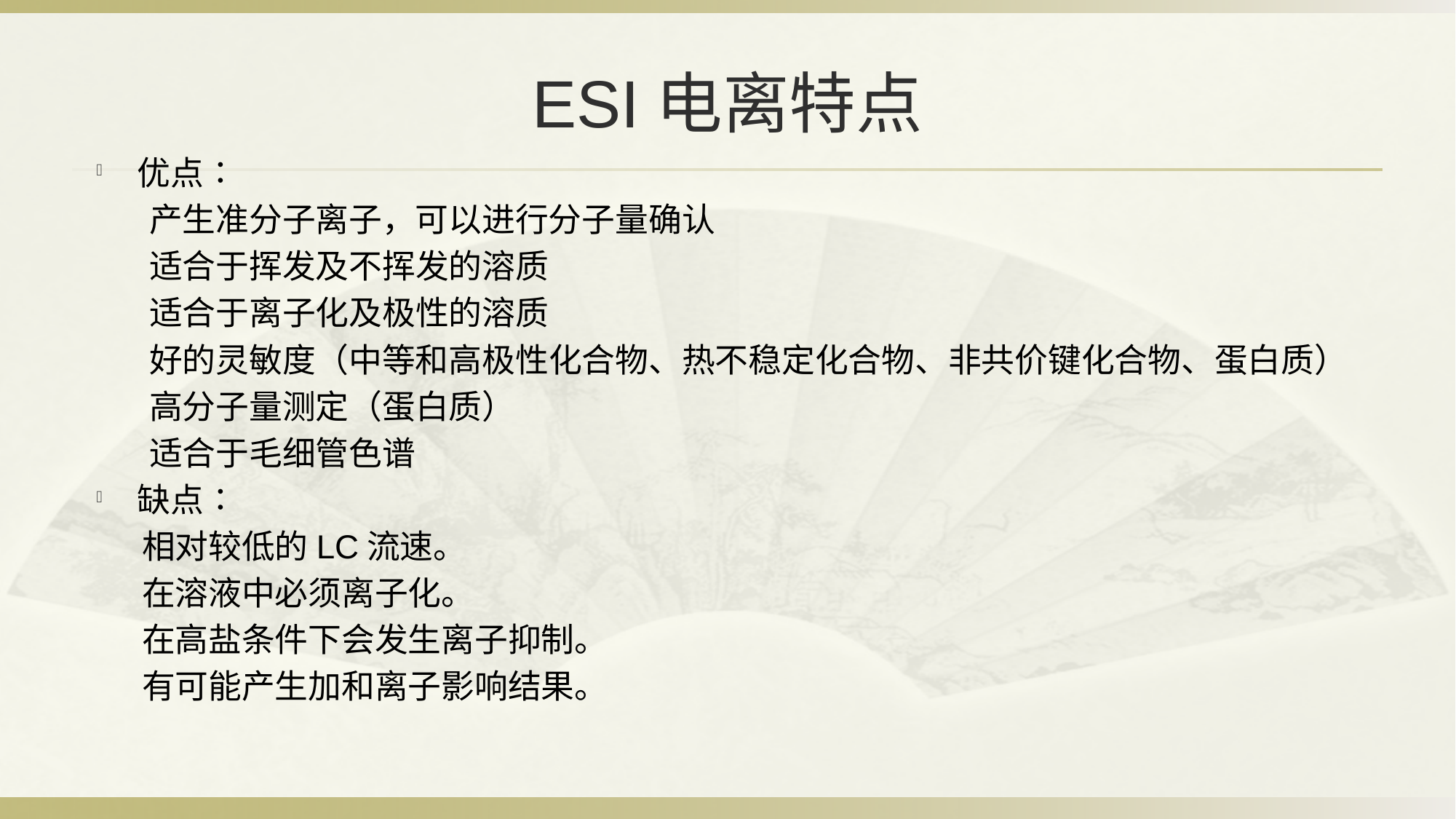

# ESI电离特点
优点∶
      产生准分子离子，可以进行分子量确认
      适合于挥发及不挥发的溶质
      适合于离子化及极性的溶质
      好的灵敏度（中等和高极性化合物、热不稳定化合物、非共价键化合物、蛋白质）
      高分子量测定（蛋白质）
      适合于毛细管色谱
缺点∶
     相对较低的LC流速。
     在溶液中必须离子化。
     在高盐条件下会发生离子抑制。
     有可能产生加和离子影响结果。